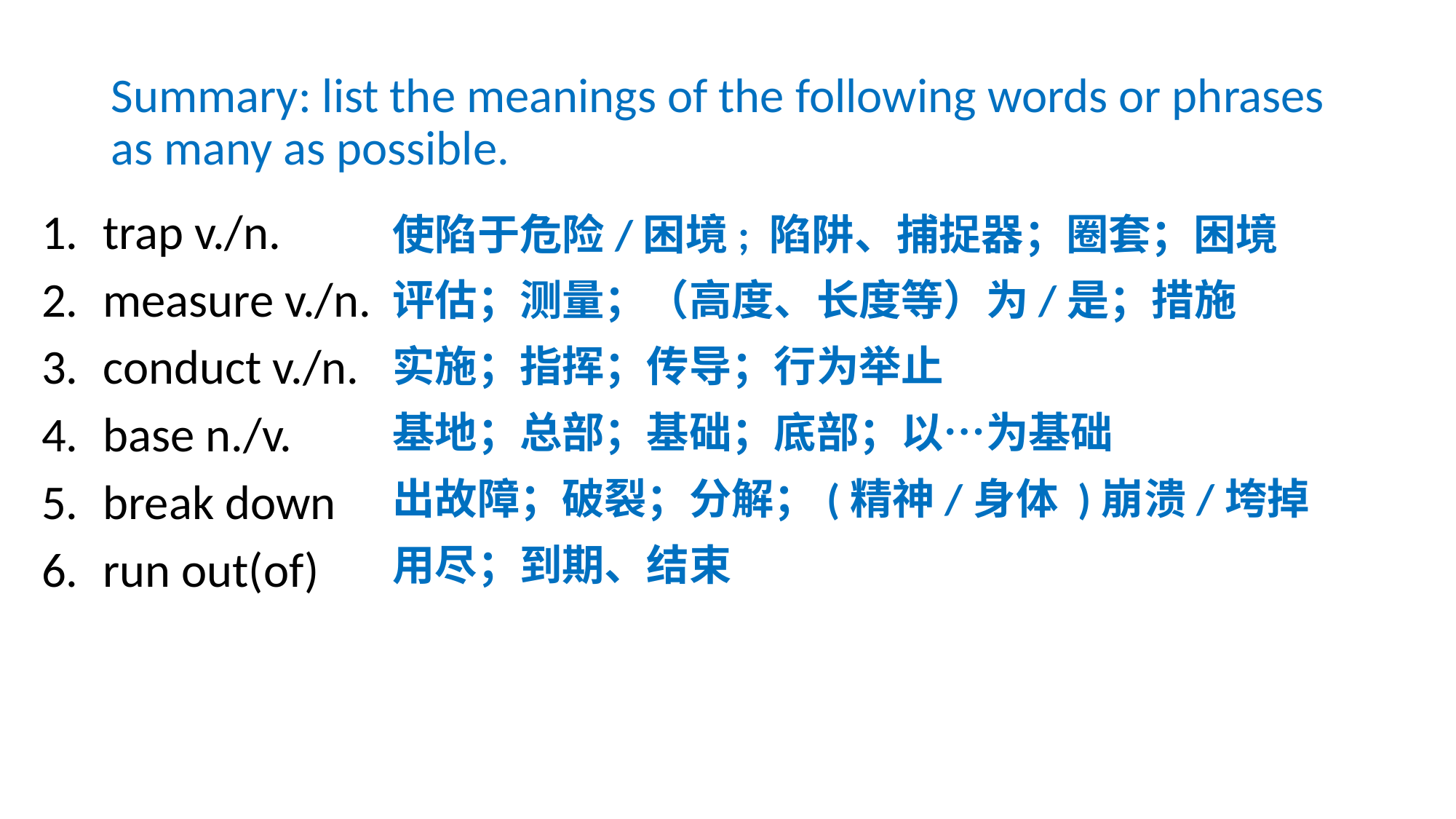

# Summary: list the meanings of the following words or phrases as many as possible.
trap v./n.
measure v./n.
conduct v./n.
base n./v.
break down
run out(of)

使陷于危险/困境; 陷阱、捕捉器；圈套；困境
评估；测量；（高度、长度等）为/是；措施
实施；指挥；传导；行为举止
基地；总部；基础；底部；以…为基础
出故障；破裂；分解；(精神/身体 )崩溃/垮掉
用尽；到期、结束